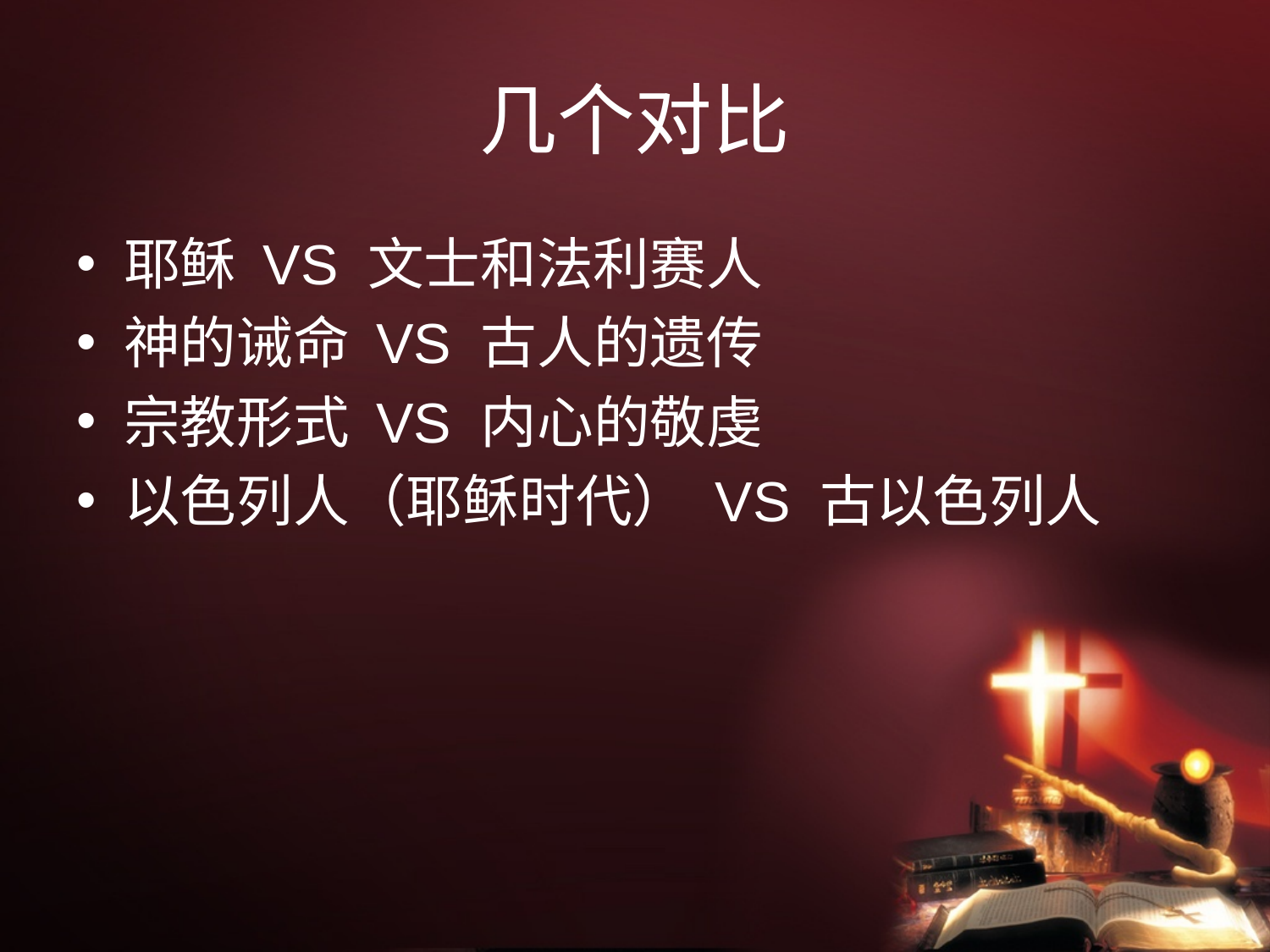

# 几个对比
耶稣 VS 文士和法利赛人
神的诫命 VS 古人的遗传
宗教形式 VS 内心的敬虔
以色列人（耶稣时代） VS 古以色列人